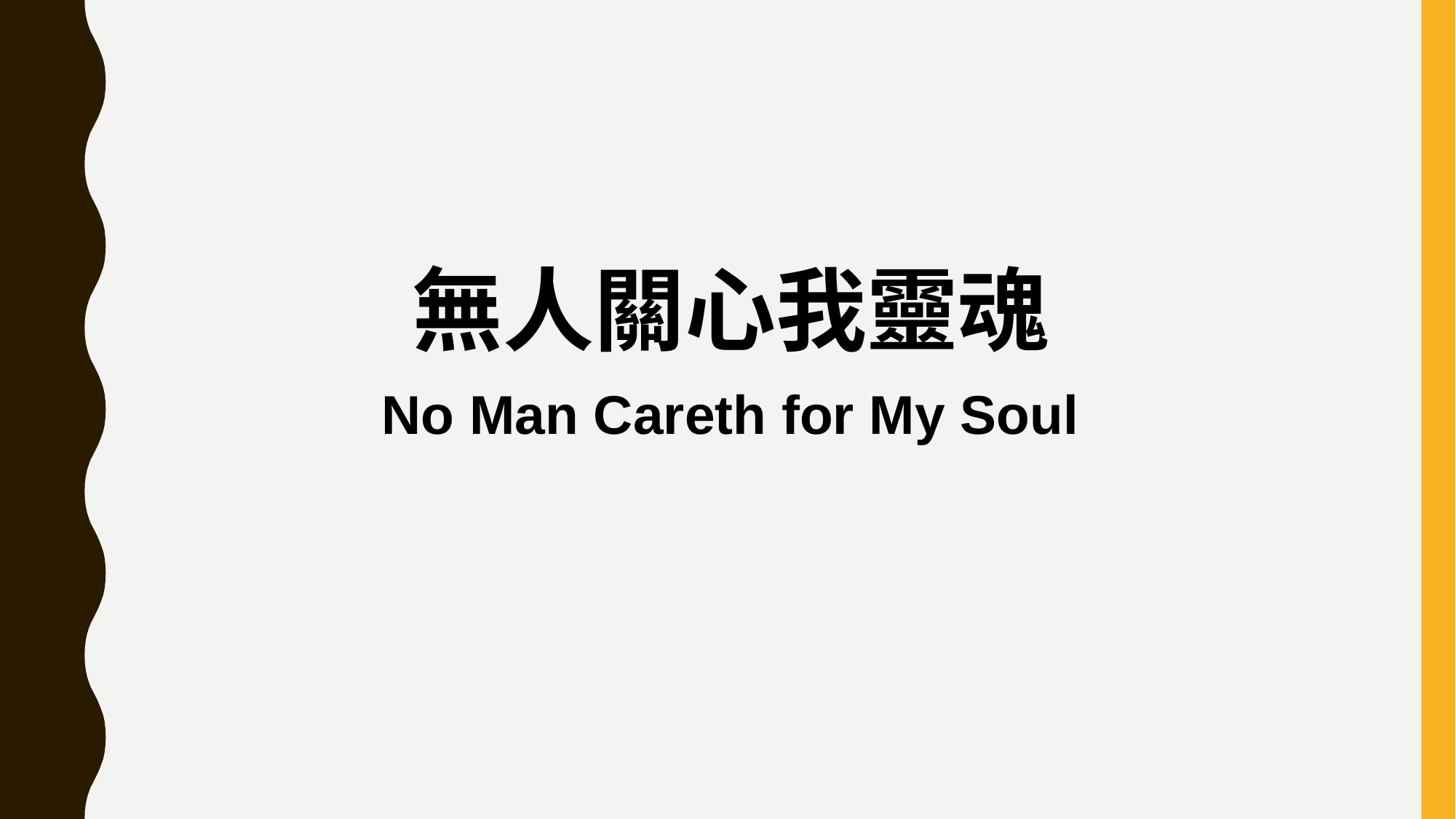

無人關心我靈魂
No Man Careth for My Soul